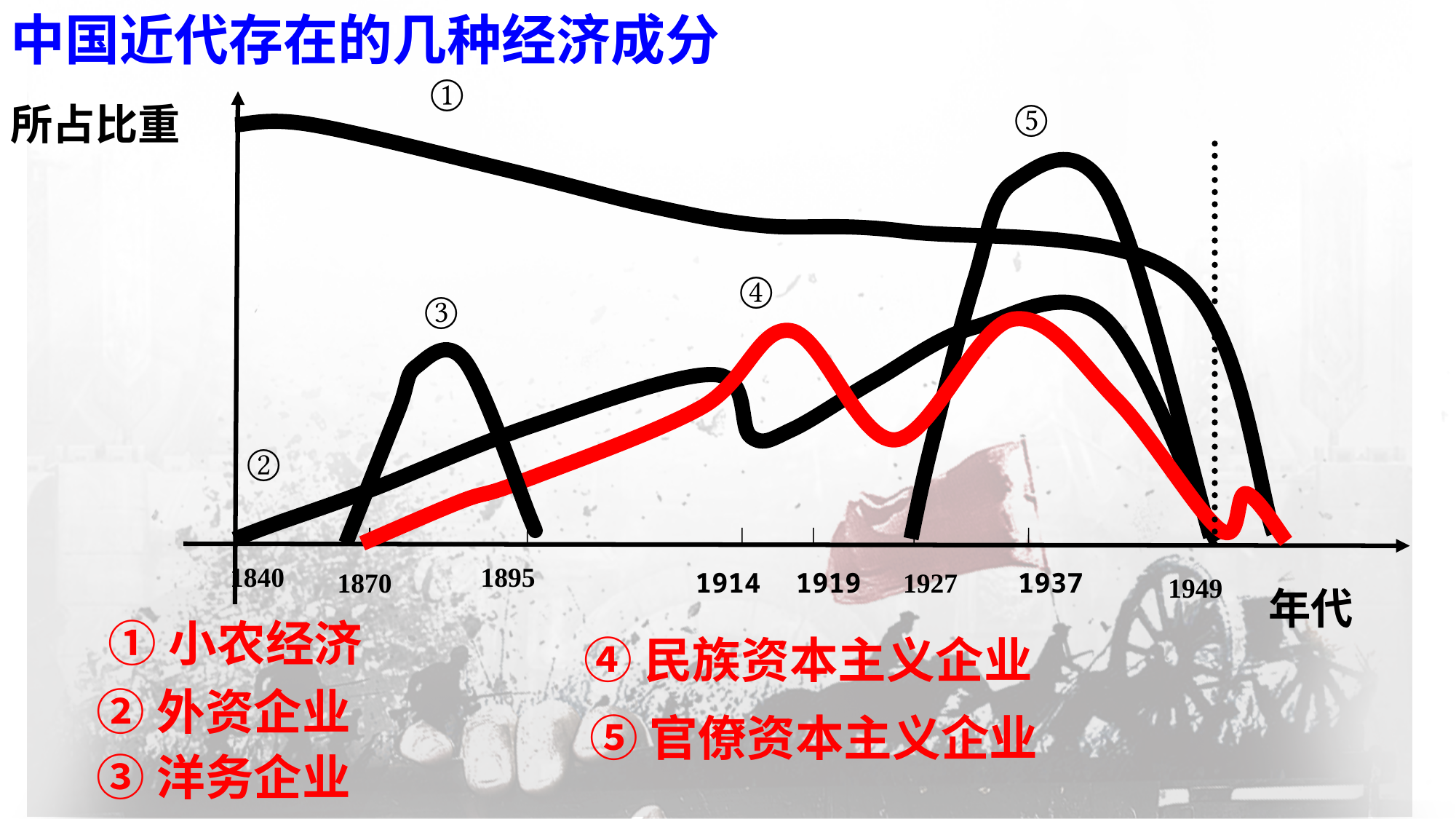

中国近代存在的几种经济成分
①
⑤

所占比重

④
③

②

1840
1895
1870
1914
1919
1927
1937
1949
年代
①小农经济
④民族资本主义企业
②外资企业
⑤官僚资本主义企业
③洋务企业